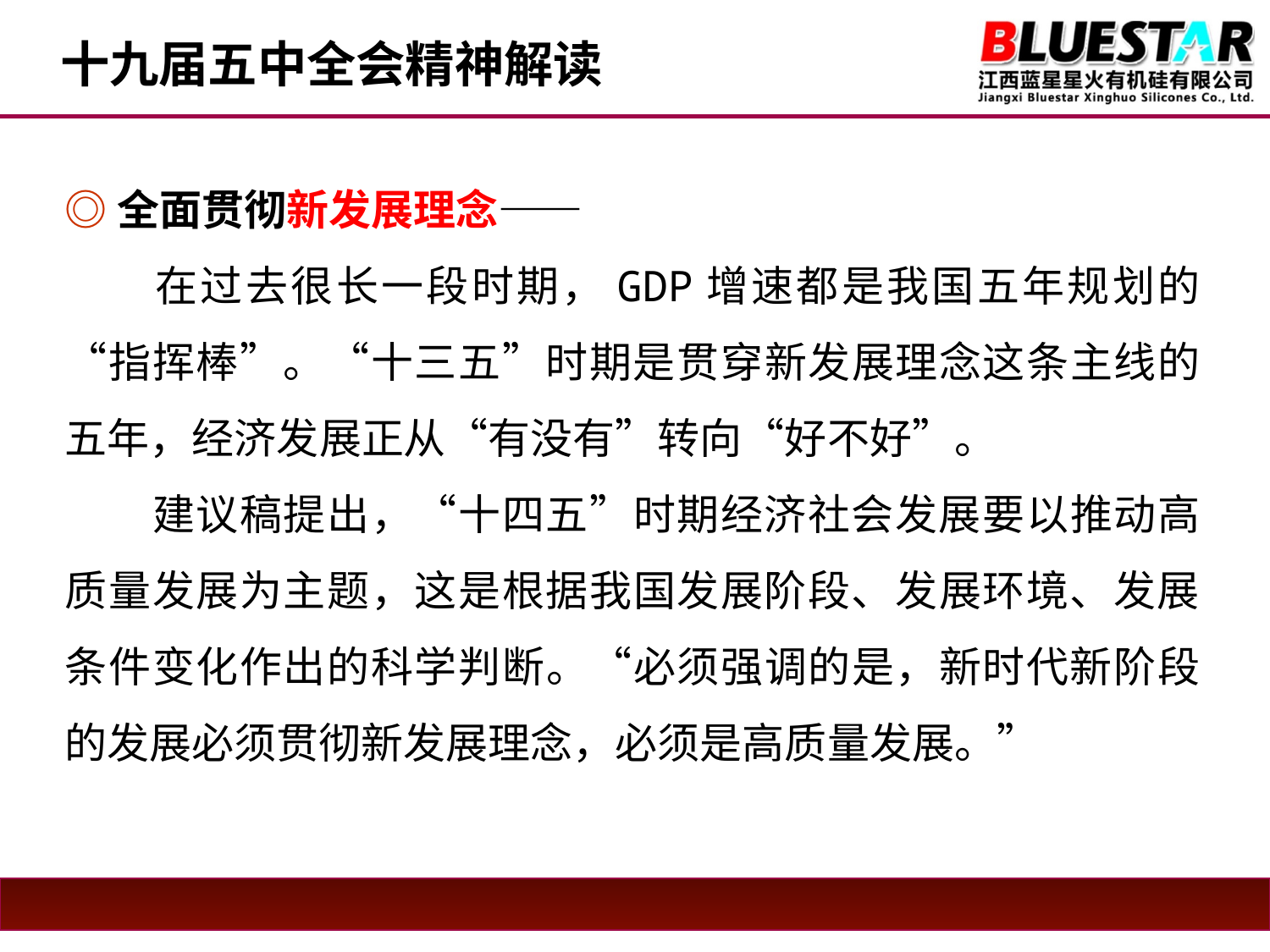

十九届五中全会精神解读
◎全面贯彻新发展理念——
　　在过去很长一段时期，GDP增速都是我国五年规划的“指挥棒”。“十三五”时期是贯穿新发展理念这条主线的五年，经济发展正从“有没有”转向“好不好”。
　　建议稿提出，“十四五”时期经济社会发展要以推动高质量发展为主题，这是根据我国发展阶段、发展环境、发展条件变化作出的科学判断。“必须强调的是，新时代新阶段的发展必须贯彻新发展理念，必须是高质量发展。”